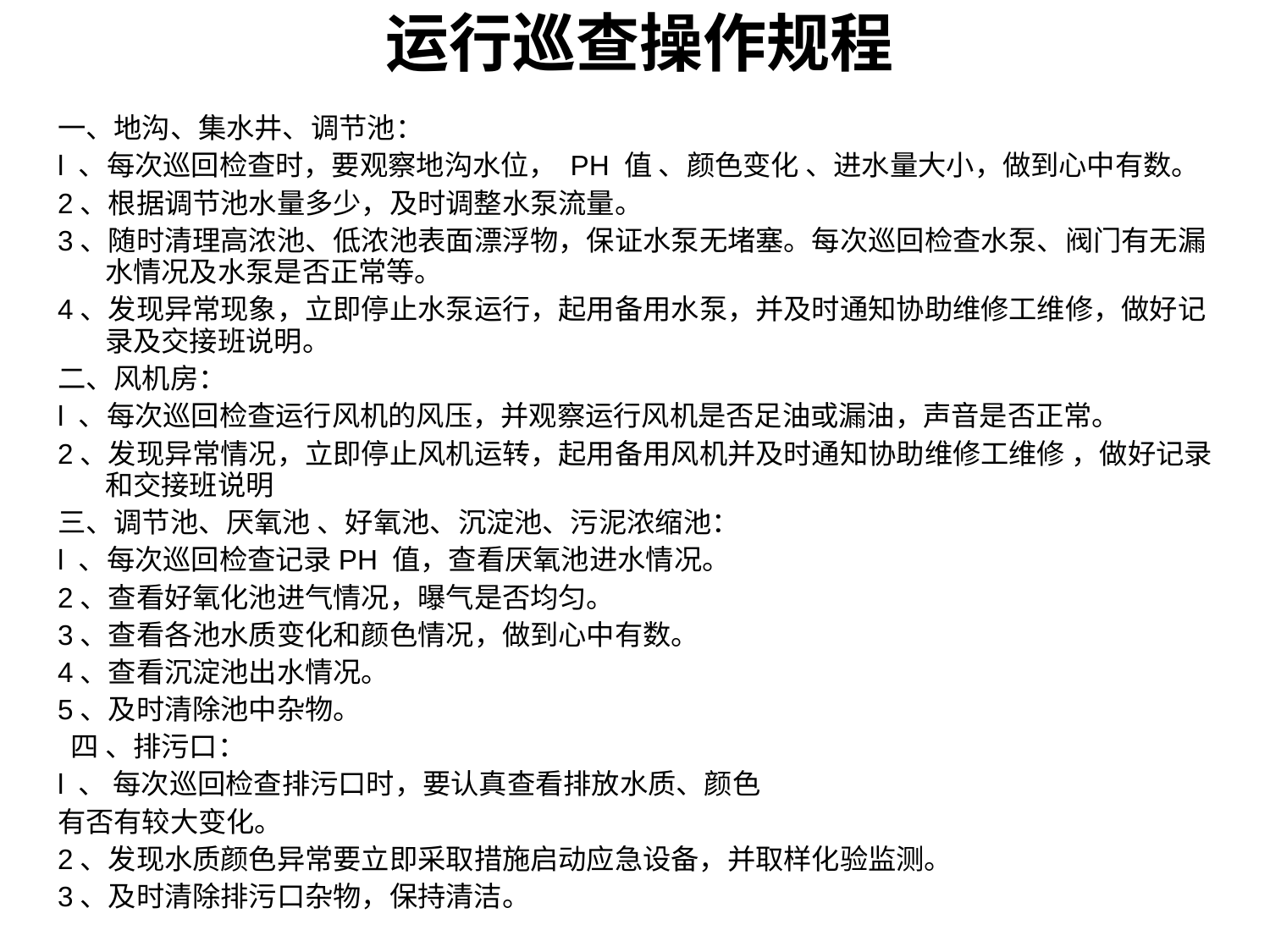

# 运行巡查操作规程
一、地沟、集水井、调节池：
l 、每次巡回检查时，要观察地沟水位， PH 值 、颜色变化 、进水量大小，做到心中有数。
2、根据调节池水量多少，及时调整水泵流量。
3、随时清理高浓池、低浓池表面漂浮物，保证水泵无堵塞。每次巡回检查水泵、阀门有无漏水情况及水泵是否正常等。
4、发现异常现象，立即停止水泵运行，起用备用水泵，并及时通知协助维修工维修，做好记录及交接班说明。
二、风机房：
l 、每次巡回检查运行风机的风压，并观察运行风机是否足油或漏油，声音是否正常。
2、发现异常情况，立即停止风机运转，起用备用风机并及时通知协助维修工维修 ，做好记录和交接班说明
三、调节池、厌氧池 、好氧池、沉淀池、污泥浓缩池：
l 、每次巡回检查记录PH 值，查看厌氧池进水情况。
2、查看好氧化池进气情况，曝气是否均匀。
3、查看各池水质变化和颜色情况，做到心中有数。
4、查看沉淀池出水情况。
5、及时清除池中杂物。
 四 、排污口：
l 、 每次巡回检查排污口时，要认真查看排放水质、颜色
有否有较大变化。
2、发现水质颜色异常要立即采取措施启动应急设备，并取样化验监测。
3、及时清除排污口杂物，保持清洁。